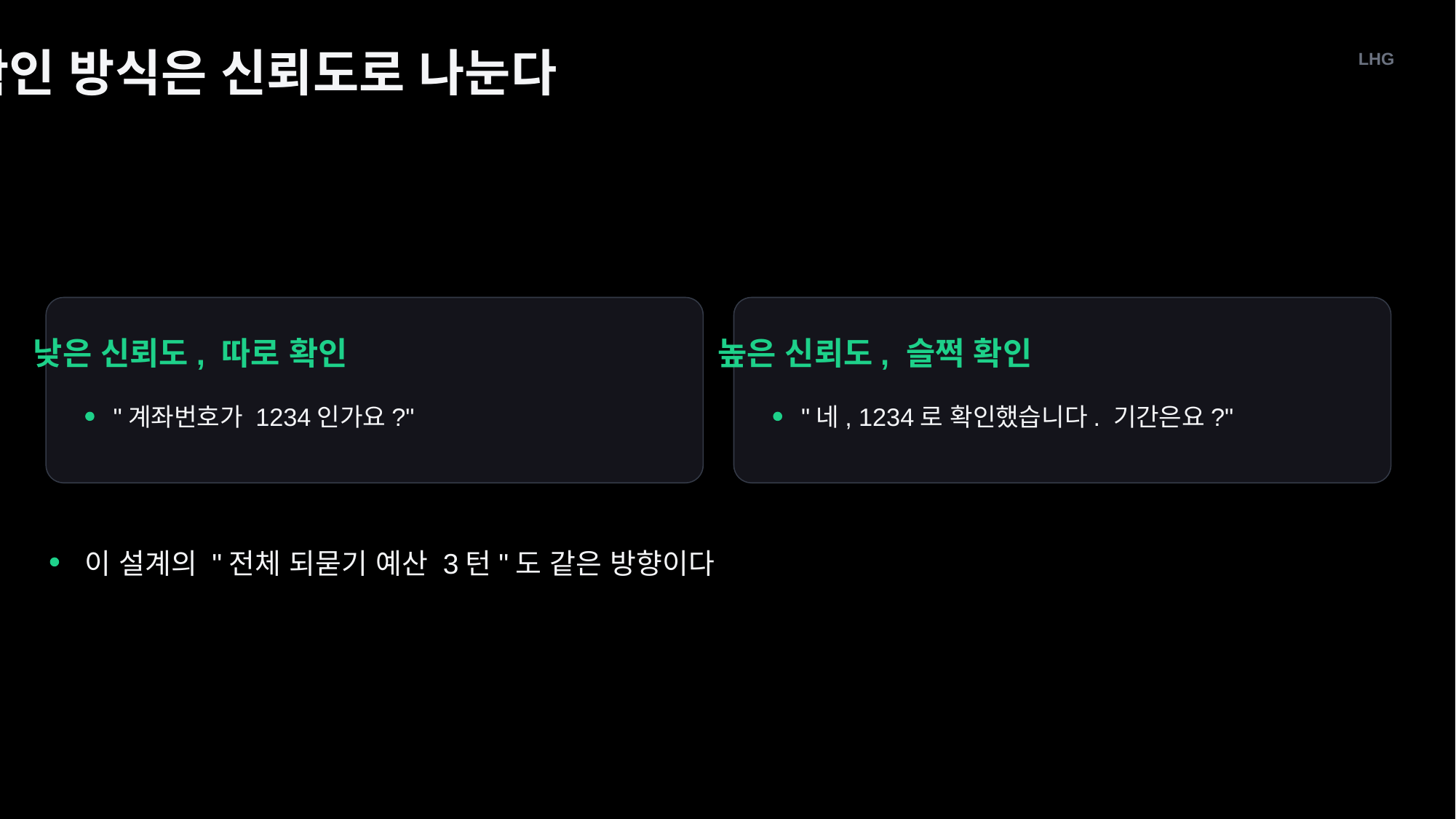

확인 방식은 신뢰도로 나눈다
LHG

낮은 신뢰도, 따로 확인
높은 신뢰도, 슬쩍 확인
"계좌번호가 1234인가요?"
"네, 1234로 확인했습니다. 기간은요?"

이 설계의 "전체 되묻기 예산 3턴"도 같은 방향이다